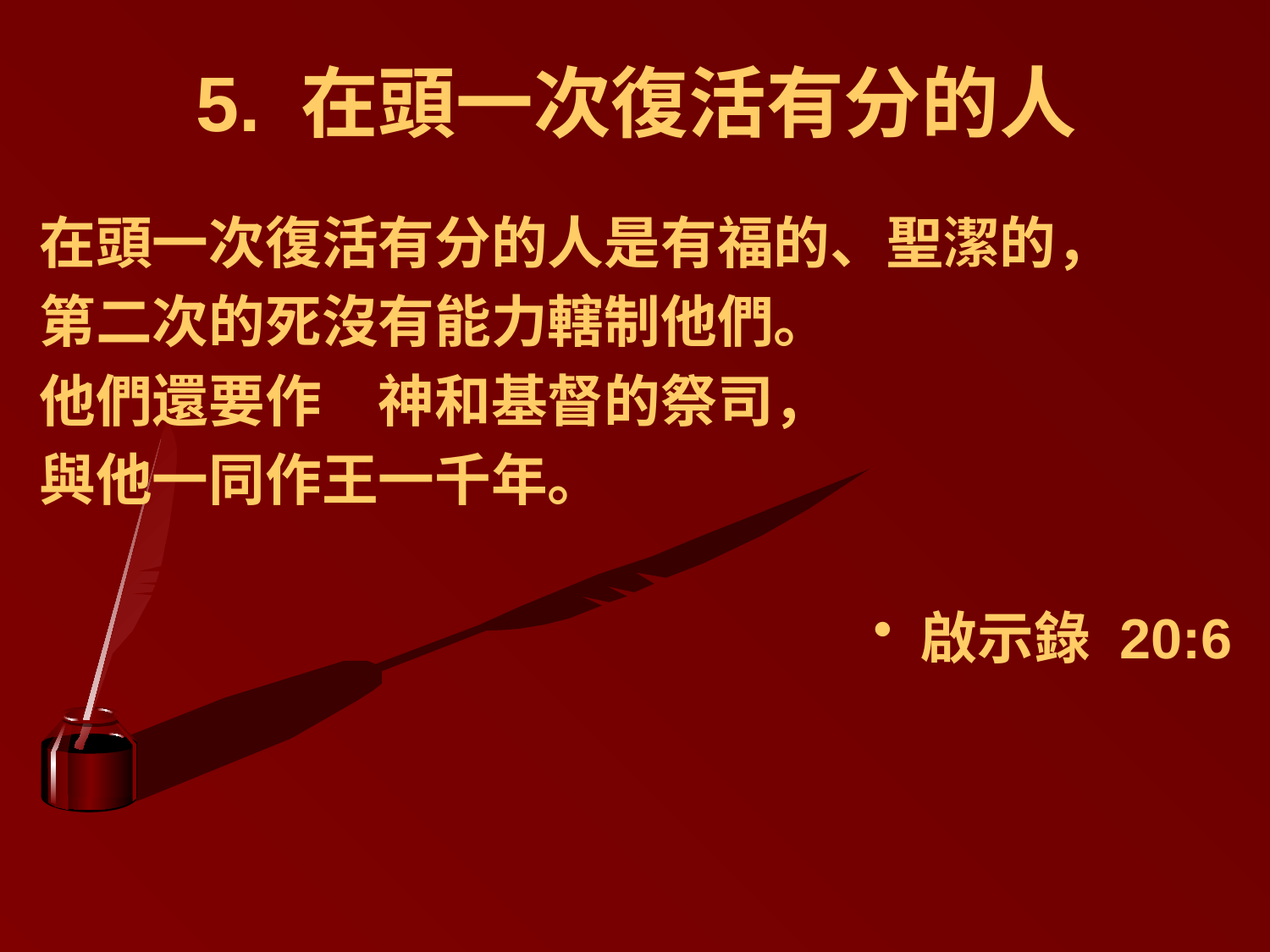

# 5. 在頭一次復活有分的人
在頭一次復活有分的人是有福的、聖潔的，
第二次的死沒有能力轄制他們。
他們還要作　神和基督的祭司，
與他一同作王一千年。

啟示錄 20:6